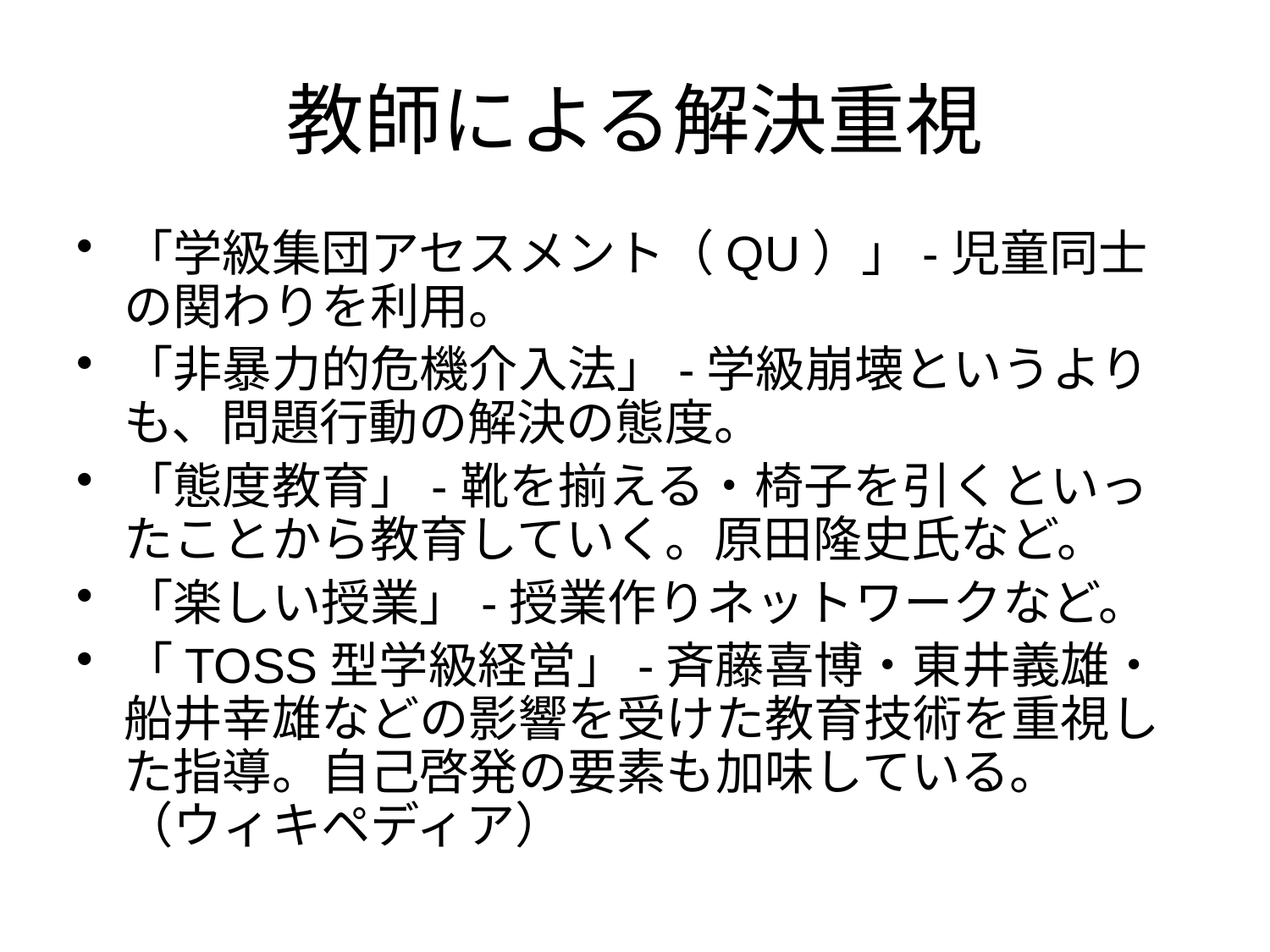

# 教師による解決重視
「学級集団アセスメント（QU）」-児童同士の関わりを利用。
「非暴力的危機介入法」-学級崩壊というよりも、問題行動の解決の態度。
「態度教育」-靴を揃える・椅子を引くといったことから教育していく。原田隆史氏など。
「楽しい授業」-授業作りネットワークなど。
「TOSS型学級経営」-斉藤喜博・東井義雄・船井幸雄などの影響を受けた教育技術を重視した指導。自己啓発の要素も加味している。 （ウィキペディア）